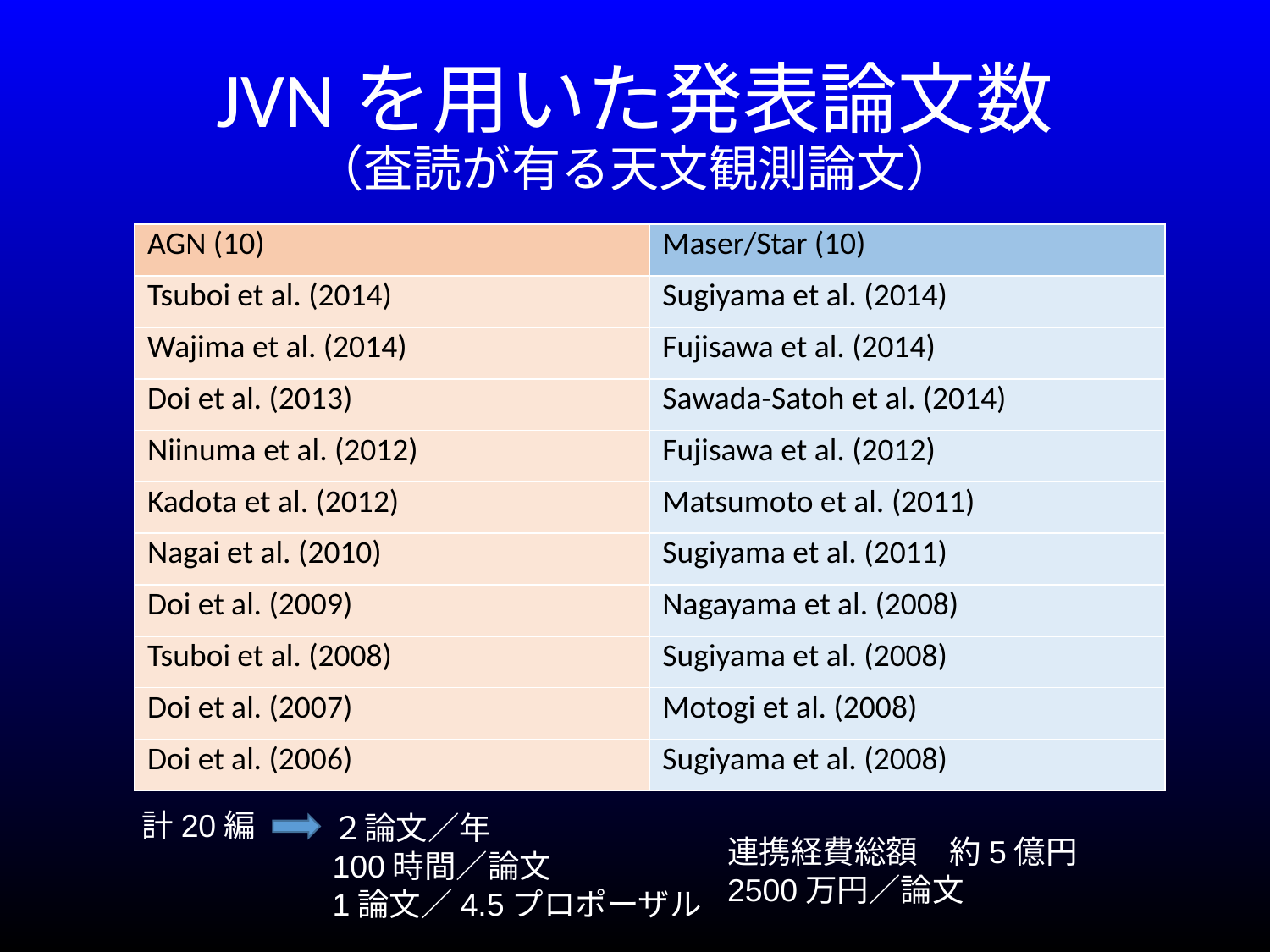

# JVNを用いた発表論文数 （査読が有る天文観測論文）
| AGN (10) | Maser/Star (10) |
| --- | --- |
| Tsuboi et al. (2014) | Sugiyama et al. (2014) |
| Wajima et al. (2014) | Fujisawa et al. (2014) |
| Doi et al. (2013) | Sawada-Satoh et al. (2014) |
| Niinuma et al. (2012) | Fujisawa et al. (2012) |
| Kadota et al. (2012) | Matsumoto et al. (2011) |
| Nagai et al. (2010) | Sugiyama et al. (2011) |
| Doi et al. (2009) | Nagayama et al. (2008) |
| Tsuboi et al. (2008) | Sugiyama et al. (2008) |
| Doi et al. (2007) | Motogi et al. (2008) |
| Doi et al. (2006) | Sugiyama et al. (2008) |
計20編
２論文／年
100時間／論文
1論文／4.5プロポーザル

連携経費総額　約5億円
2500万円／論文